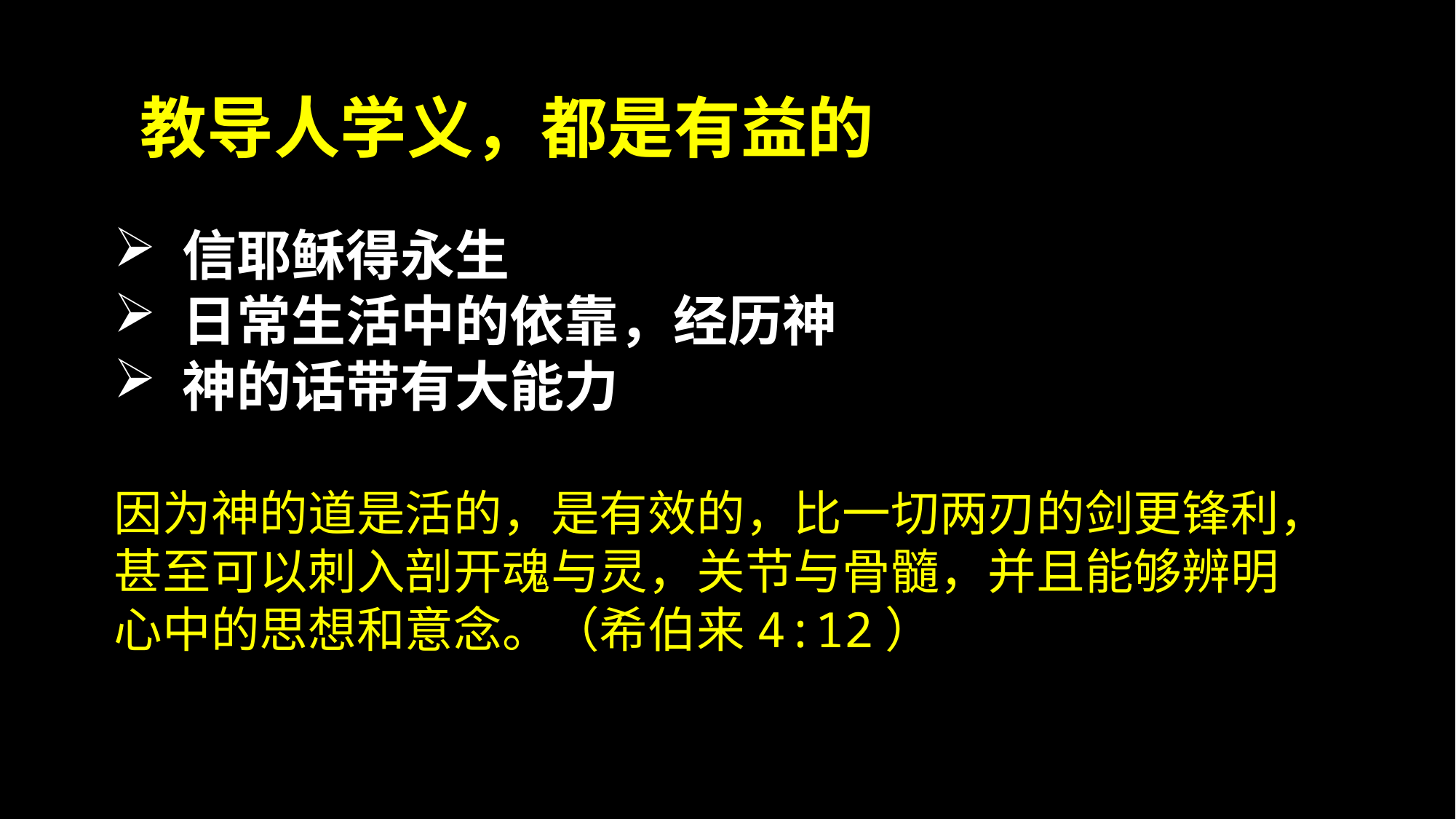

教导人学义，都是有益的
信耶稣得永生
日常生活中的依靠，经历神
神的话带有大能力

因为神的道是活的，是有效的，比一切两刃的剑更锋利，甚至可以刺入剖开魂与灵，关节与骨髓，并且能够辨明心中的思想和意念。（希伯来4:12）